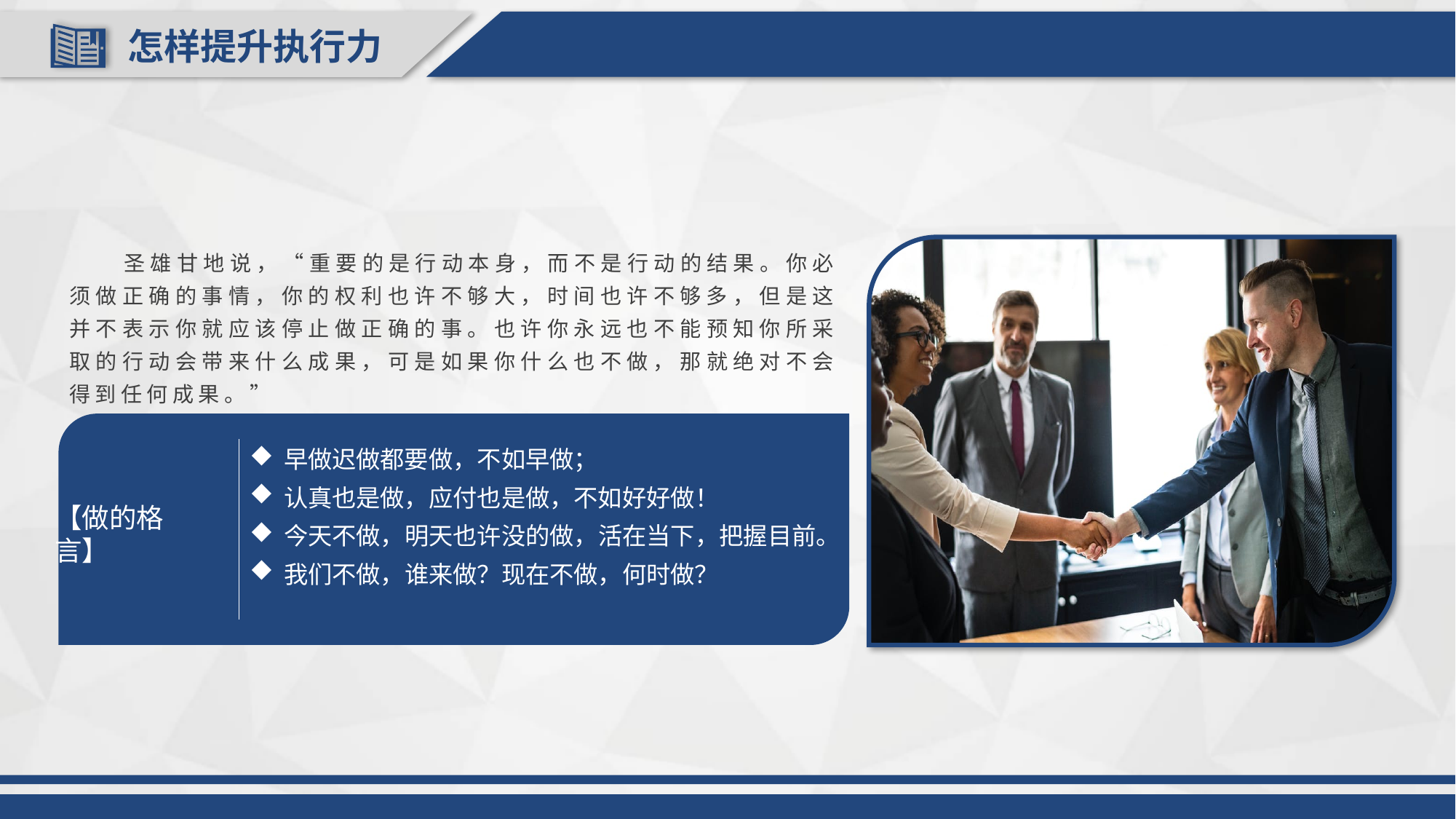

怎样提升执行力

圣雄甘地说，“重要的是行动本身，而不是行动的结果。你必须做正确的事情，你的权利也许不够大，时间也许不够多，但是这并不表示你就应该停止做正确的事。也许你永远也不能预知你所采取的行动会带来什么成果，可是如果你什么也不做，那就绝对不会得到任何成果。”

早做迟做都要做，不如早做；
认真也是做，应付也是做，不如好好做！
今天不做，明天也许没的做，活在当下，把握目前。
我们不做，谁来做？现在不做，何时做？
【做的格言】